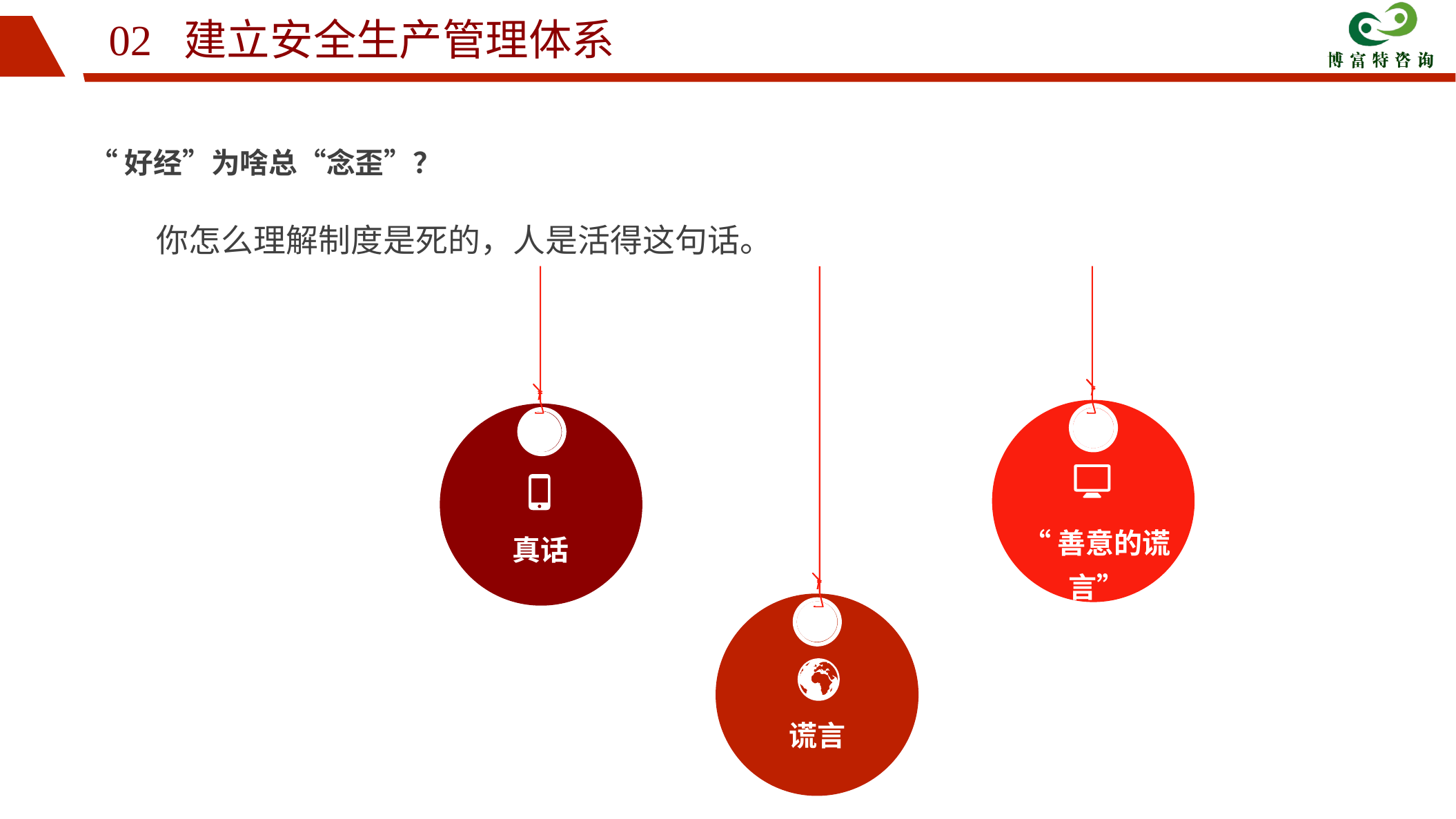

02  建立安全生产管理体系

 “好经”为啥总“念歪”？
你怎么理解制度是死的，人是活得这句话。

“善意的谎言”
真话
谎言